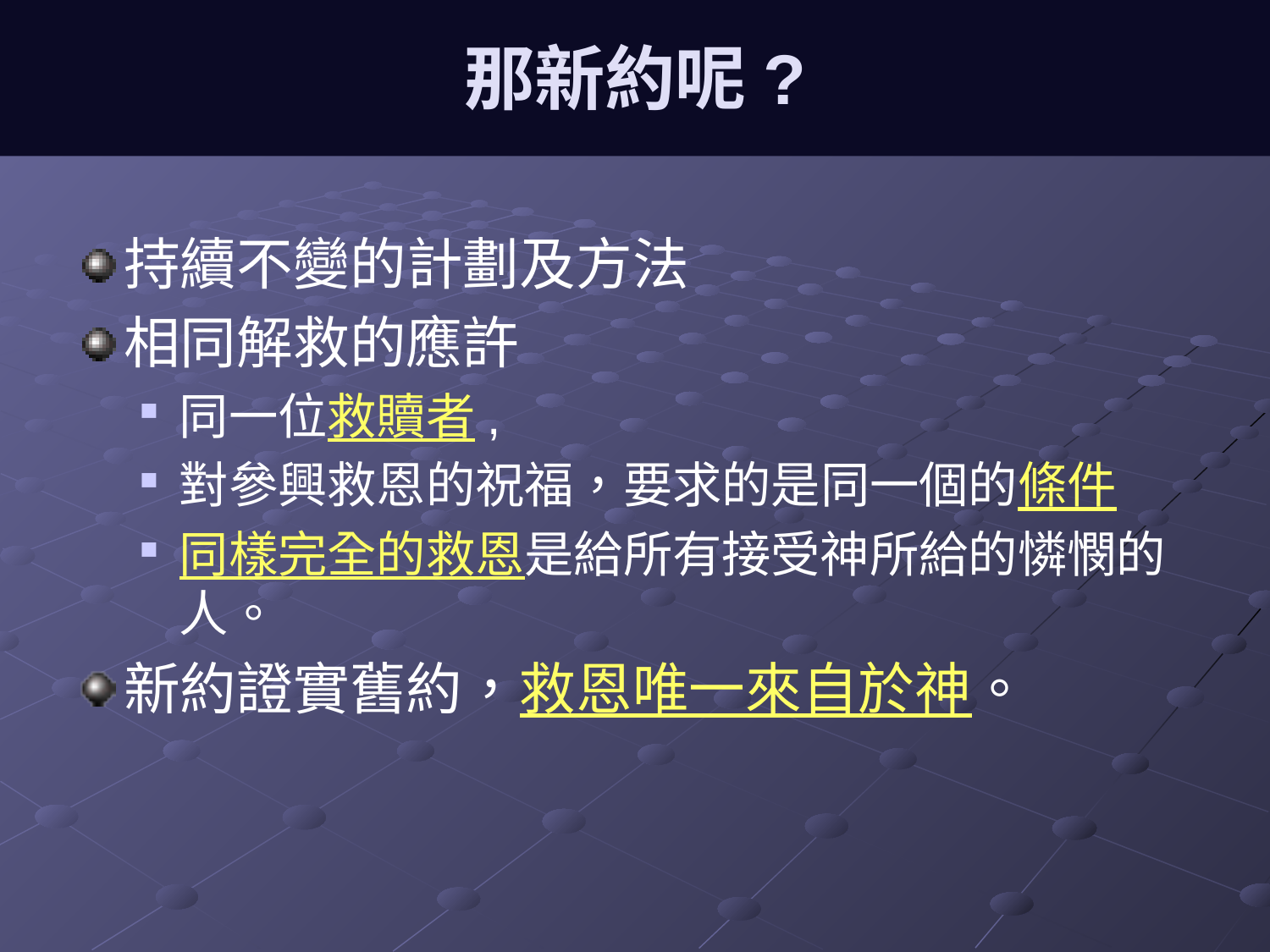

# 那新約呢?
持續不變的計劃及方法
相同解救的應許
同一位救贖者,
對參興救恩的祝福，要求的是同一個的條件
同樣完全的救恩是給所有接受神所給的憐憫的人。
新約證實舊約，救恩唯一來自於神。